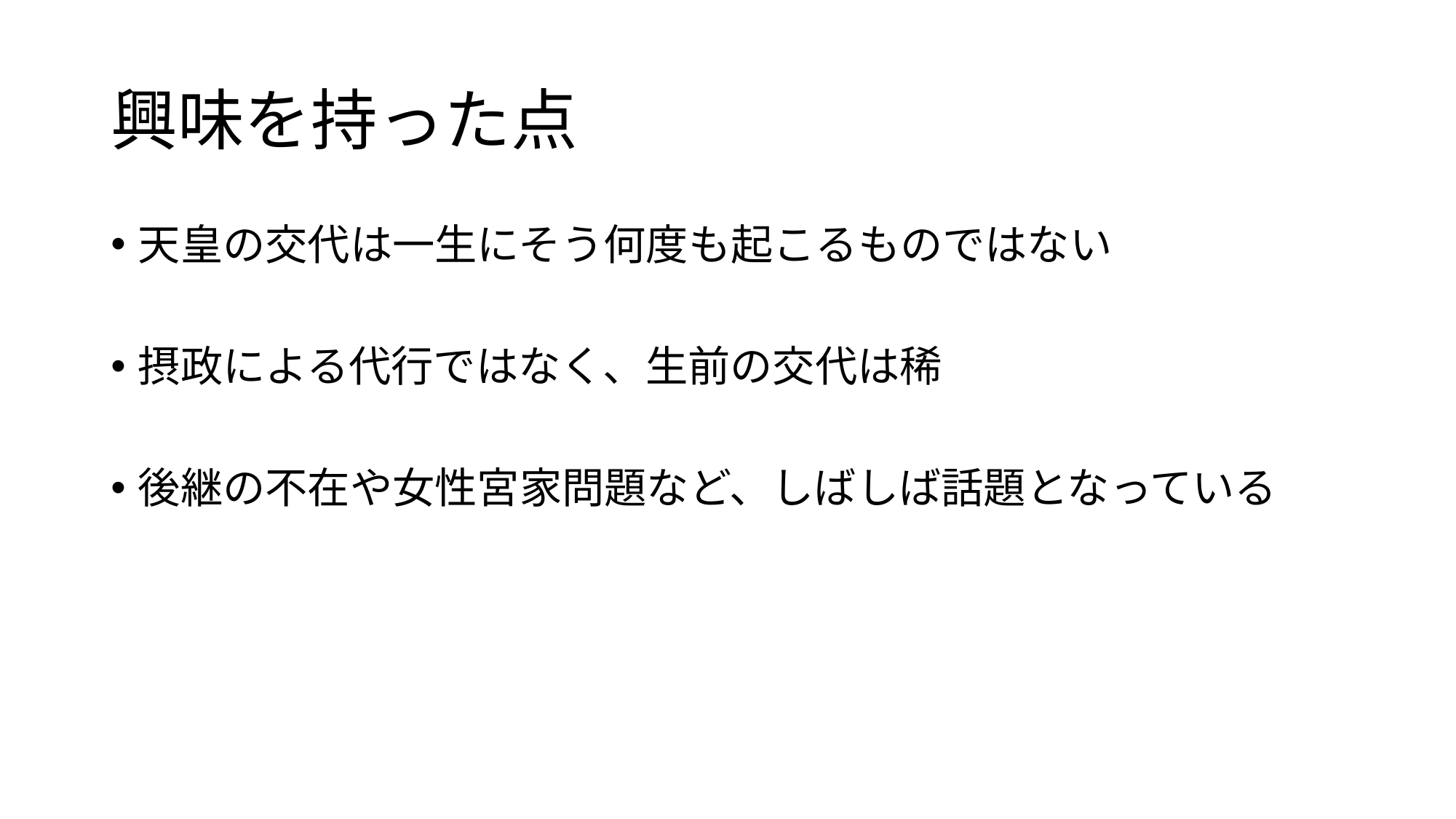

# 興味を持った点
天皇の交代は一生にそう何度も起こるものではない

摂政による代行ではなく、生前の交代は稀

後継の不在や女性宮家問題など、しばしば話題となっている